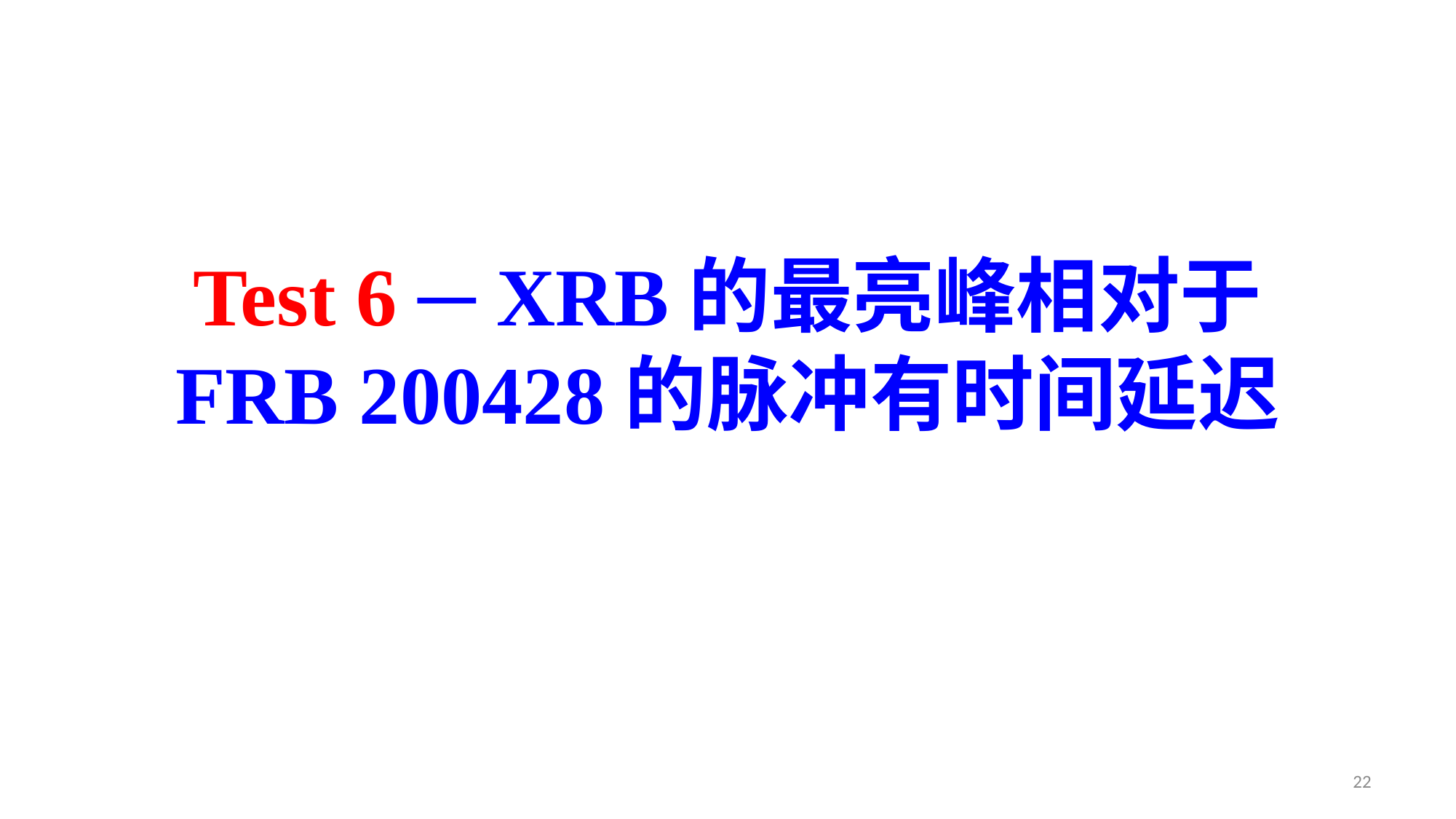

# Test 6 ─ XRB的最亮峰相对于 FRB 200428的脉冲有时间延迟
22